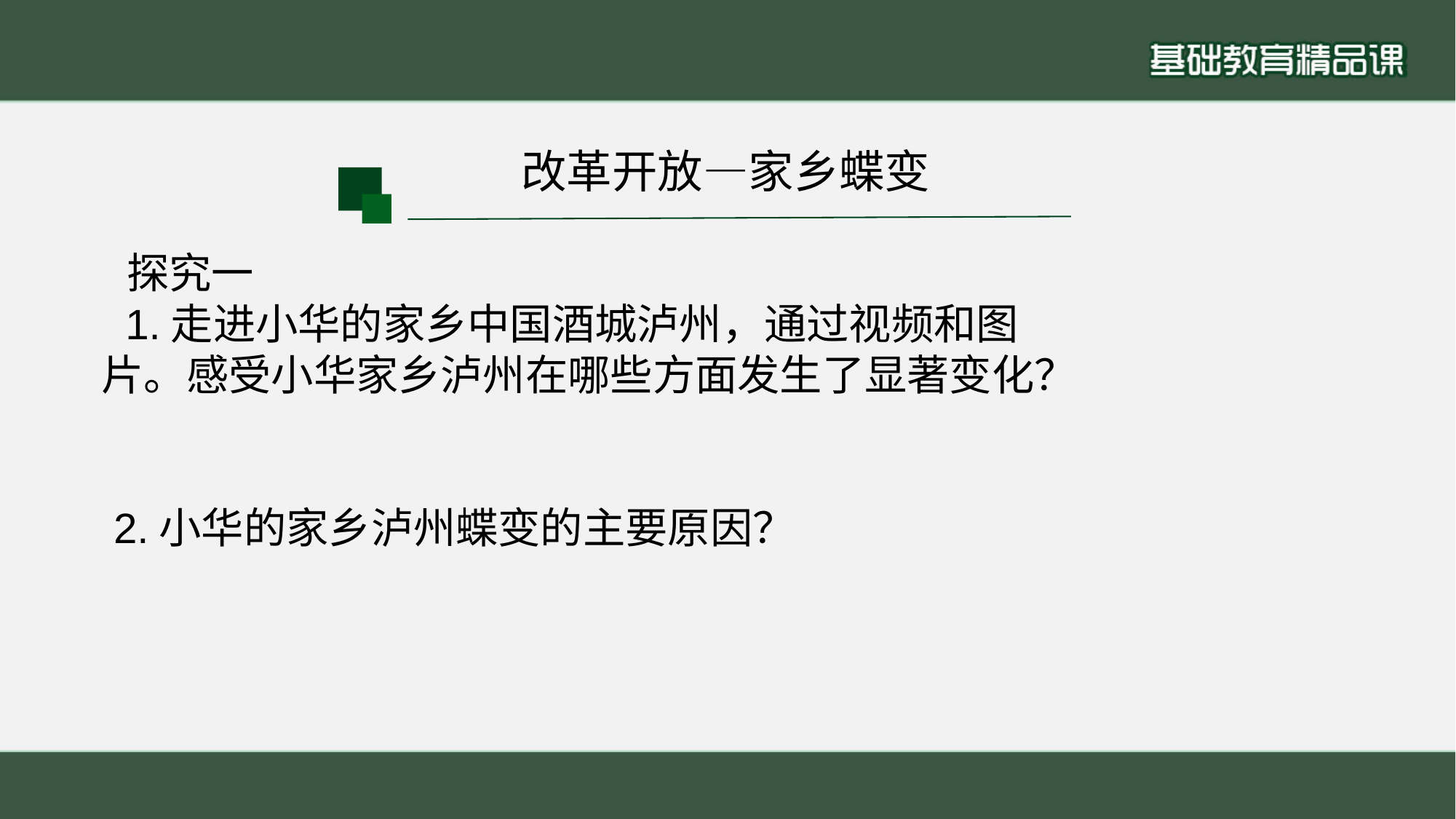

改革开放—家乡蝶变

  探究一
  1.走进小华的家乡中国酒城泸州，通过视频和图片。感受小华家乡泸州在哪些方面发生了显著变化？

 2.小华的家乡泸州蝶变的主要原因？